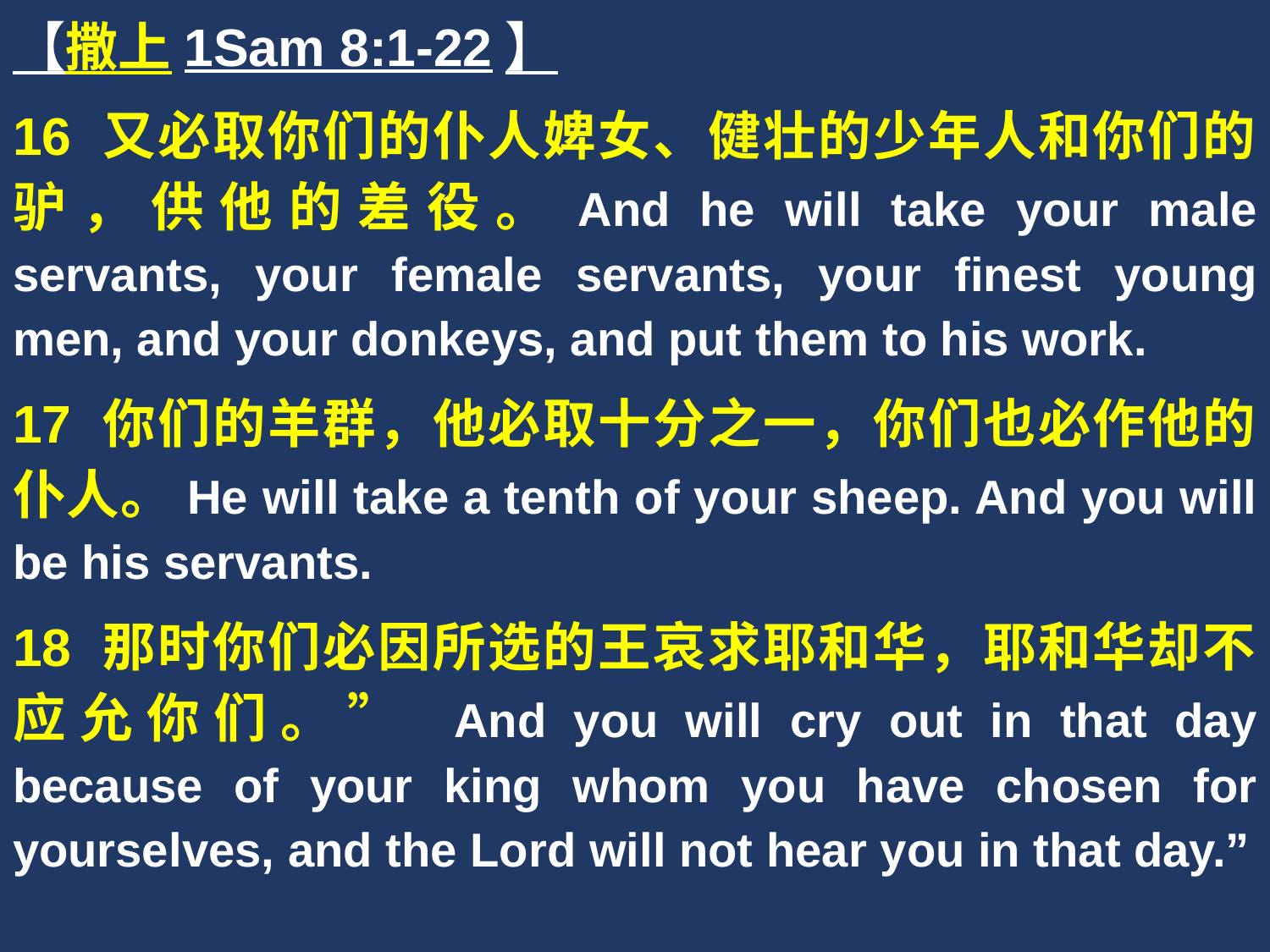

【撒上1Sam 8:1-22】
16 又必取你们的仆人婢女、健壮的少年人和你们的驴，供他的差役。And he will take your male servants, your female servants, your finest young men, and your donkeys, and put them to his work.
17 你们的羊群，他必取十分之一，你们也必作他的仆人。He will take a tenth of your sheep. And you will be his servants.
18 那时你们必因所选的王哀求耶和华，耶和华却不应允你们。” And you will cry out in that day because of your king whom you have chosen for yourselves, and the Lord will not hear you in that day.”